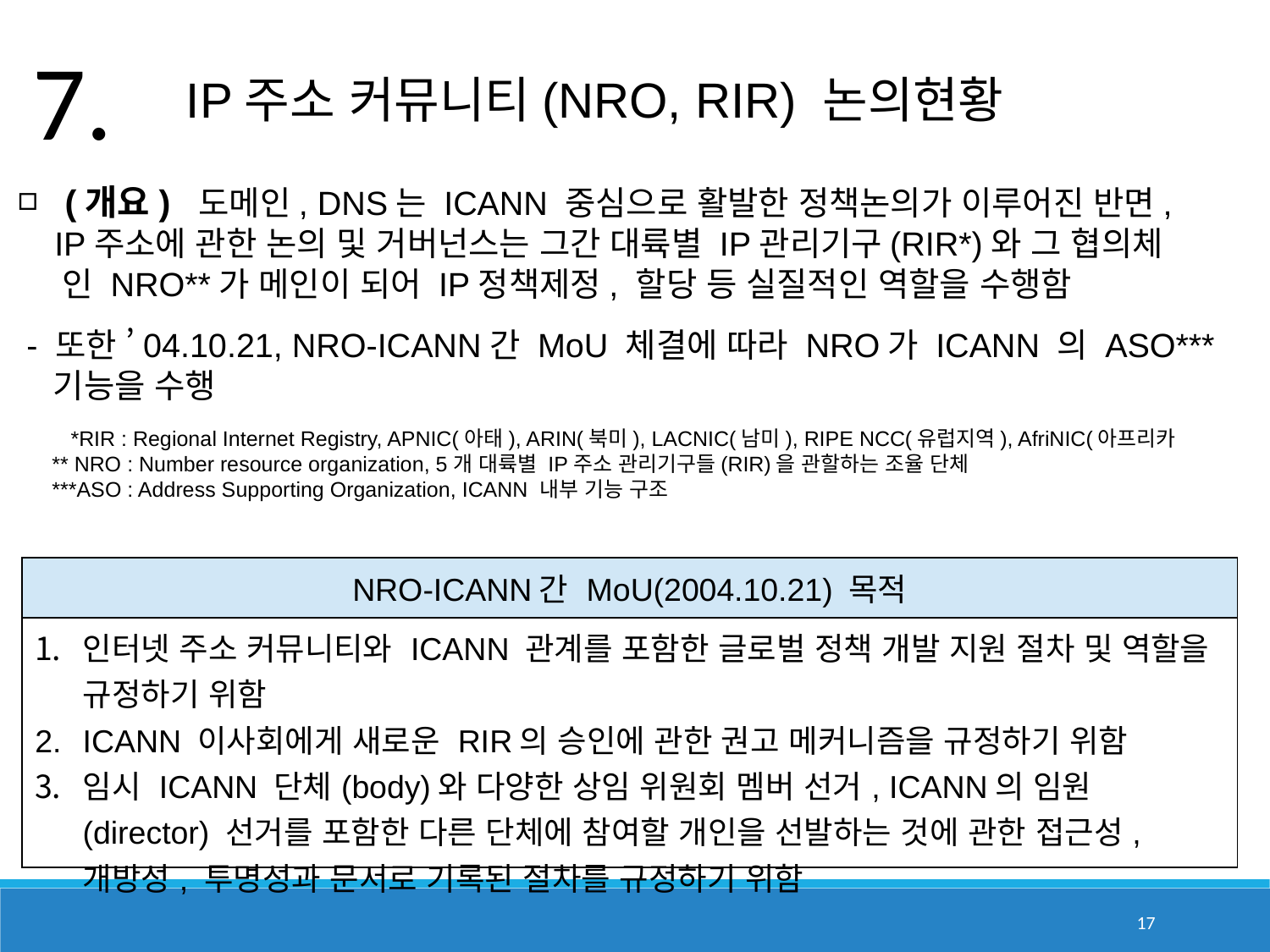

7.
     IP주소 커뮤니티(NRO, RIR) 논의현황

(개요)  도메인, DNS는 ICANN 중심으로 활발한 정책논의가 이루어진 반면,
    IP주소에 관한 논의 및 거버넌스는 그간 대륙별 IP관리기구(RIR*)와 그 협의체
    인 NRO**가 메인이 되어 IP정책제정, 할당 등 실질적인 역할을 수행함

 - 또한 ’04.10.21, NRO-ICANN간 MoU 체결에 따라 NRO가 ICANN 의 ASO***
   기능을 수행

         *RIR : Regional Internet Registry, APNIC(아태), ARIN(북미), LACNIC(남미), RIPE NCC(유럽지역), AfriNIC(아프리카
     ** NRO : Number resource organization, 5개 대륙별 IP주소 관리기구들(RIR)을 관할하는 조율 단체
     ***ASO : Address Supporting Organization, ICANN 내부 기능 구조
| NRO-ICANN간 MoU(2004.10.21) 목적 |
| --- |
| 인터넷 주소 커뮤니티와 ICANN 관계를 포함한 글로벌 정책 개발 지원 절차 및 역할을 규정하기 위함 ICANN 이사회에게 새로운 RIR의 승인에 관한 권고 메커니즘을 규정하기 위함 임시 ICANN 단체(body)와 다양한 상임 위원회 멤버 선거, ICANN의 임원(director) 선거를 포함한 다른 단체에 참여할 개인을 선발하는 것에 관한 접근성, 개방성, 투명성과 문서로 기록된 절차를 규정하기 위함 |
17